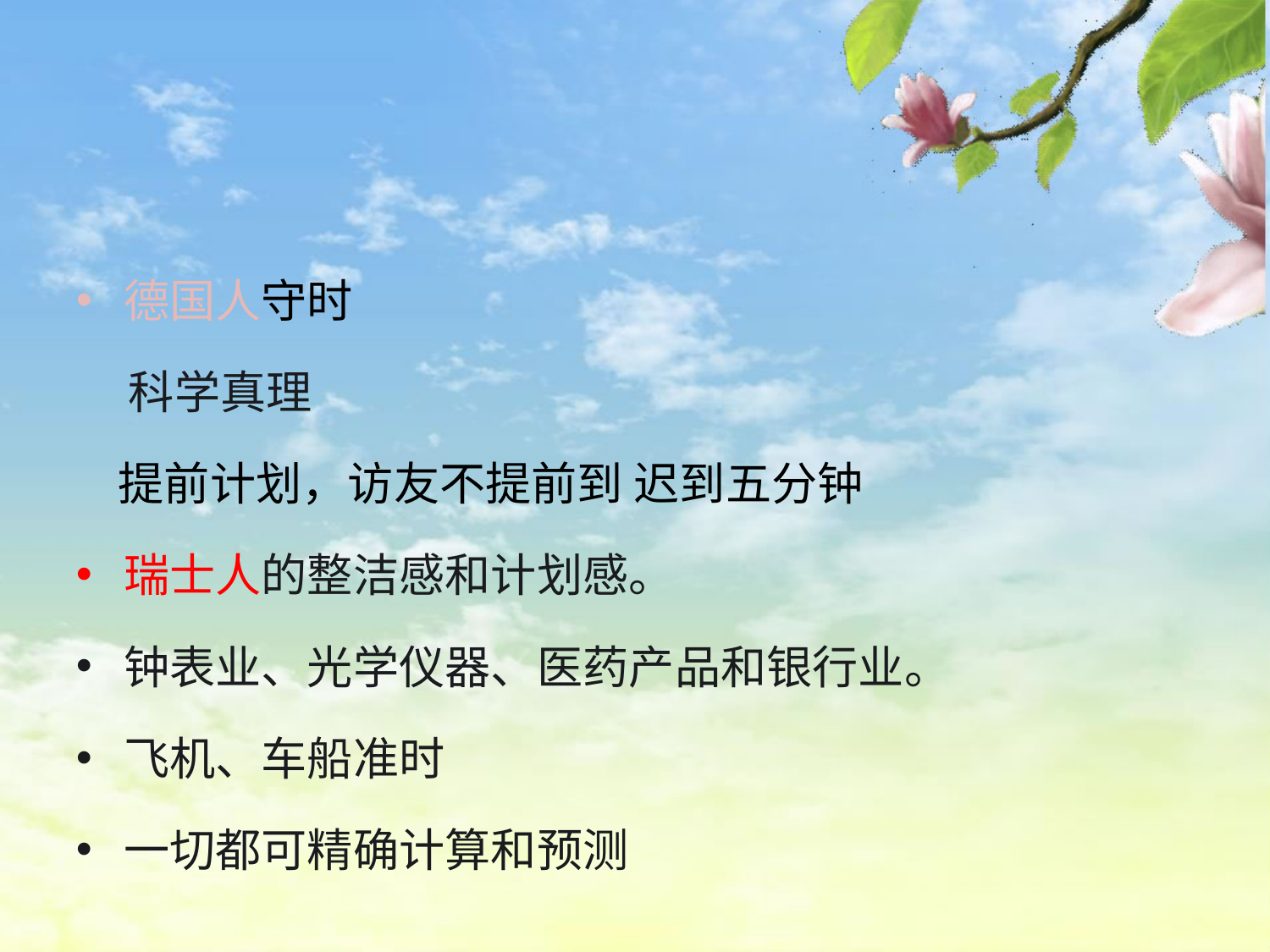

德国人守时
    科学真理
   提前计划，访友不提前到 迟到五分钟
瑞士人的整洁感和计划感。
钟表业、光学仪器、医药产品和银行业。
飞机、车船准时
一切都可精确计算和预测